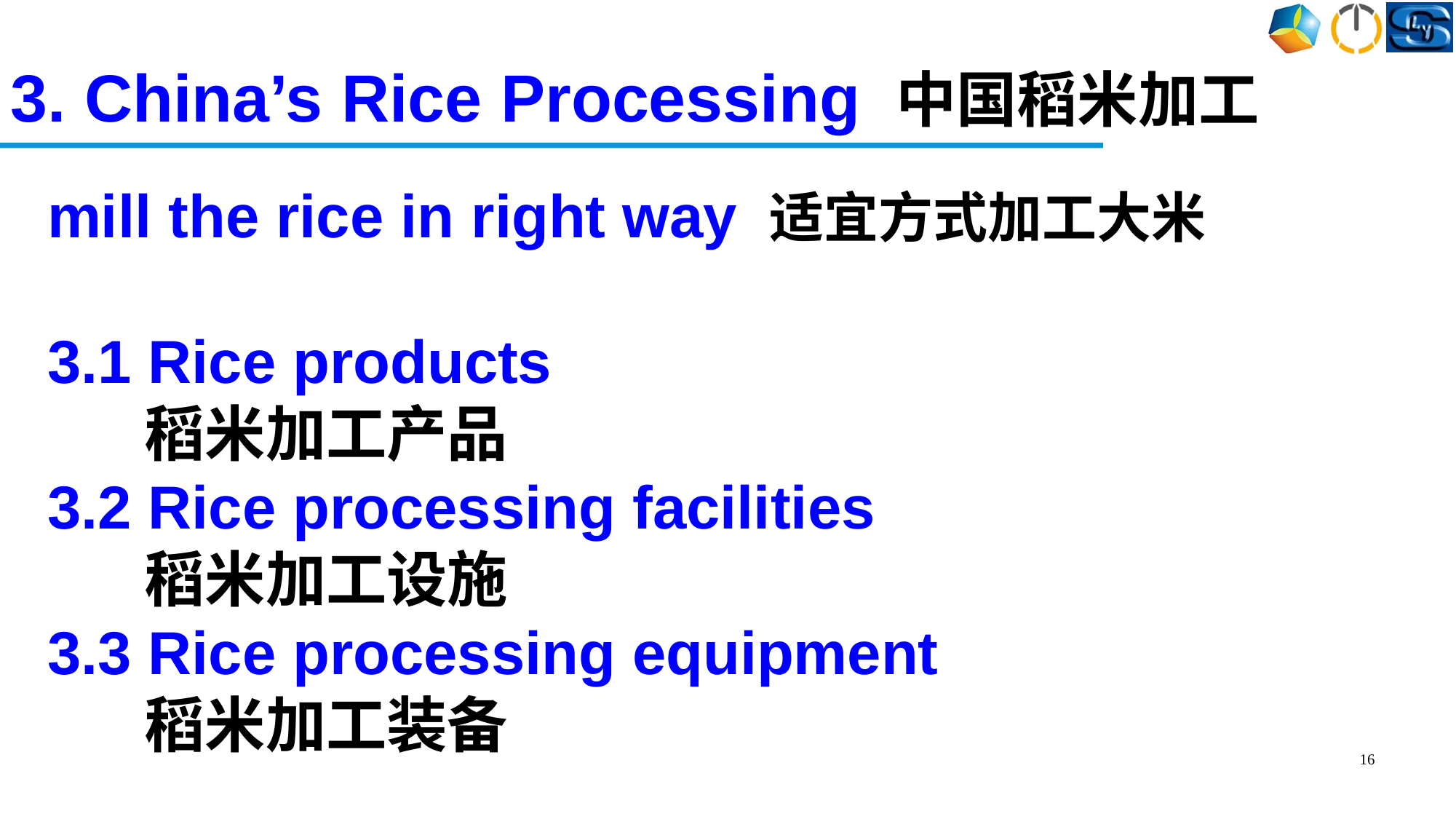

3. China’s Rice Processing 中国稻米加工
mill the rice in right way 适宜方式加工大米

3.1 Rice products
      稻米加工产品
3.2 Rice processing facilities
      稻米加工设施
3.3 Rice processing equipment
      稻米加工装备
16